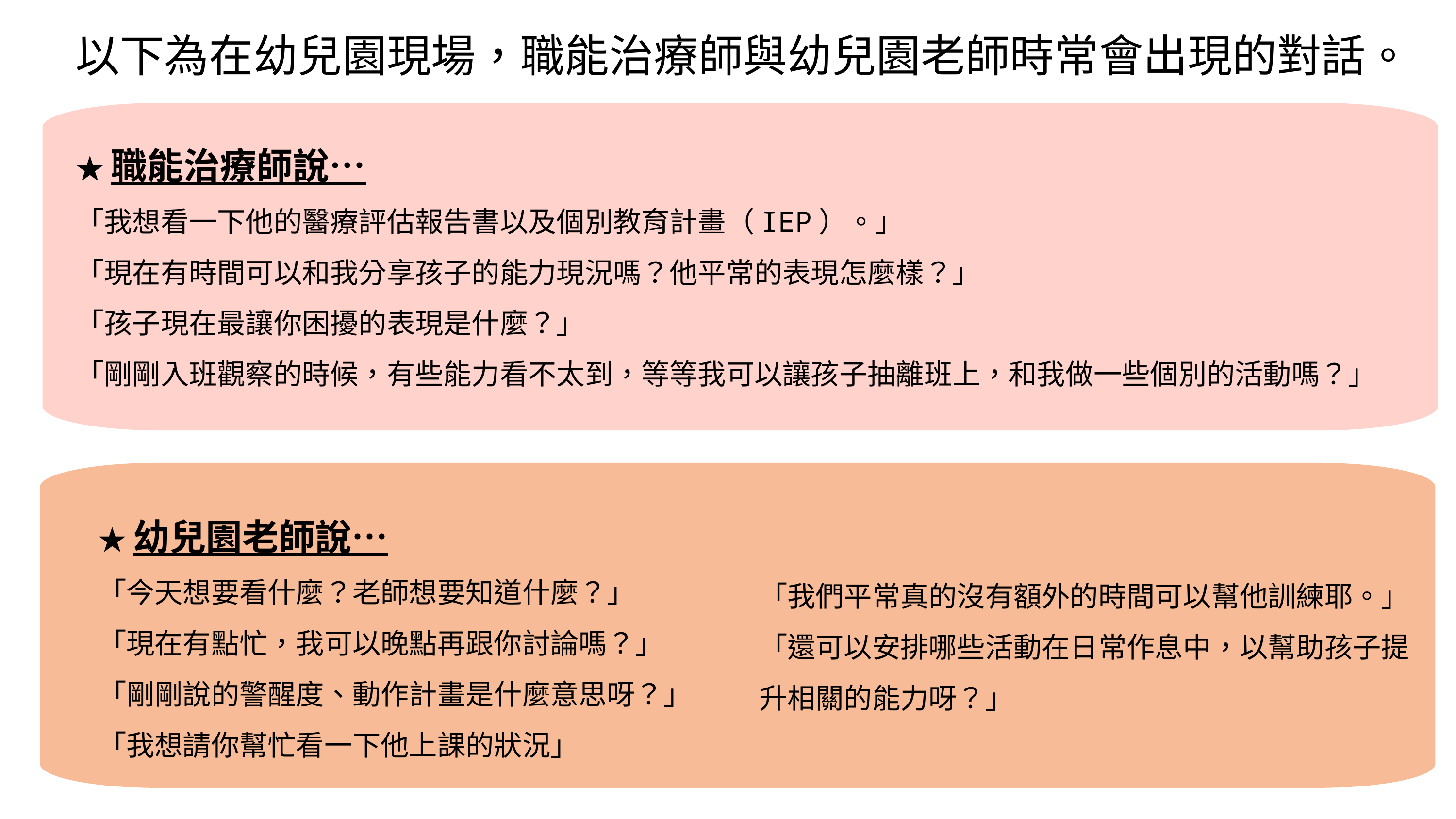

以下為在幼兒園現場，職能治療師與幼兒園老師時常會出現的對話。

★職能治療師說…
「我想看一下他的醫療評估報告書以及個別教育計畫（IEP）。」
「現在有時間可以和我分享孩子的能力現況嗎？他平常的表現怎麼樣？」
「孩子現在最讓你困擾的表現是什麼？」
「剛剛入班觀察的時候，有些能力看不太到，等等我可以讓孩子抽離班上，和我做一些個別的活動嗎？」

★幼兒園老師說…
「今天想要看什麼？老師想要知道什麼？」
「現在有點忙，我可以晚點再跟你討論嗎？」
「剛剛說的警醒度、動作計畫是什麼意思呀？」
「我想請你幫忙看一下他上課的狀況」
「我們平常真的沒有額外的時間可以幫他訓練耶。」
「還可以安排哪些活動在日常作息中，以幫助孩子提升相關的能力呀？」